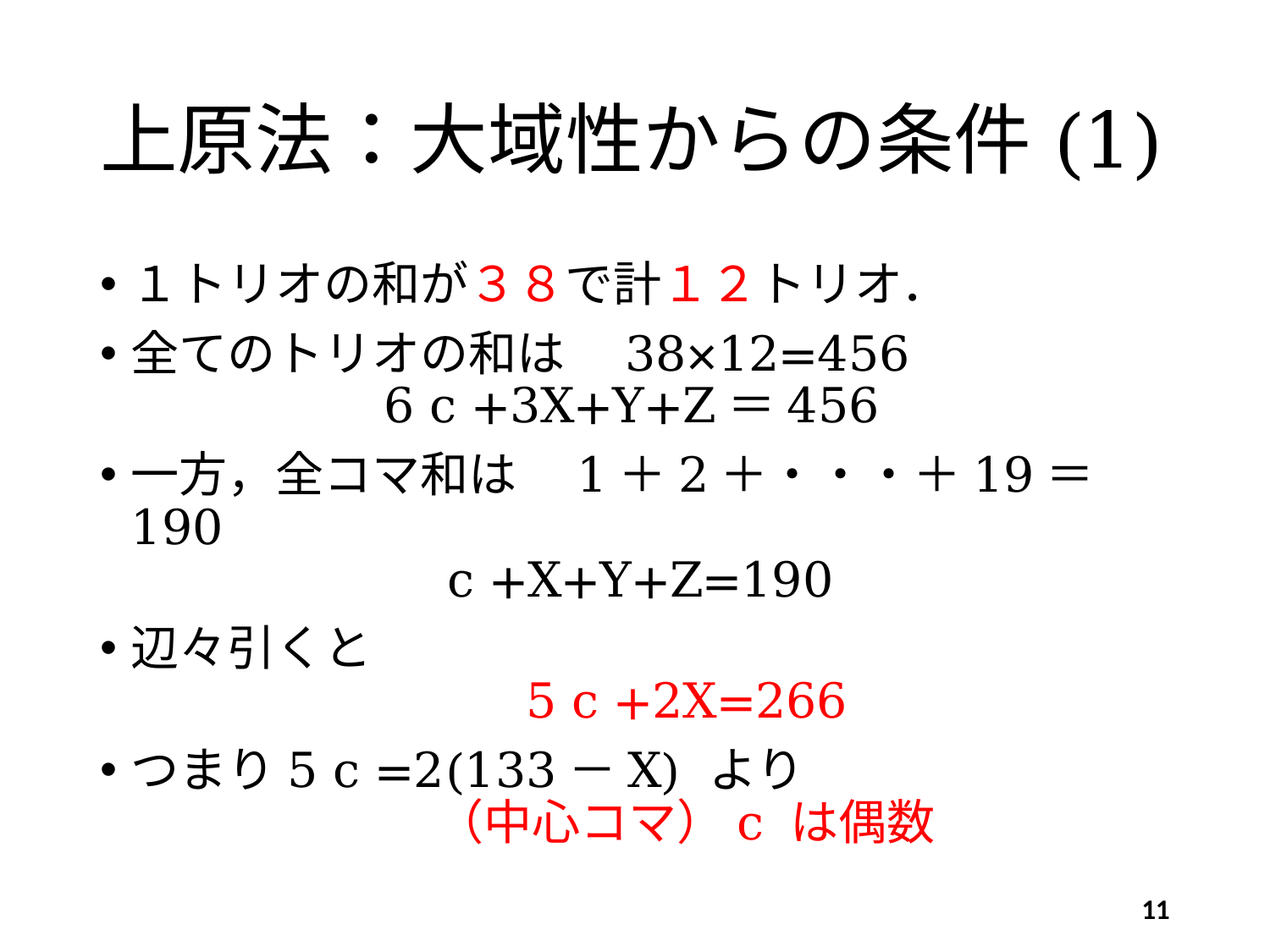

# 上原法：大域性からの条件(1)
１トリオの和が３８で計１２トリオ．
全てのトリオの和は　38×12=456
　　　　　6 c +3X+Y+Z＝456
一方，全コマ和は　1＋2＋・・・＋19＝190
　　　　　　 c +X+Y+Z=190
辺々引くと
　　　　　　　   5 c +2X=266
つまり5 c =2(133－X) より
                    （中心コマ）c は偶数

11